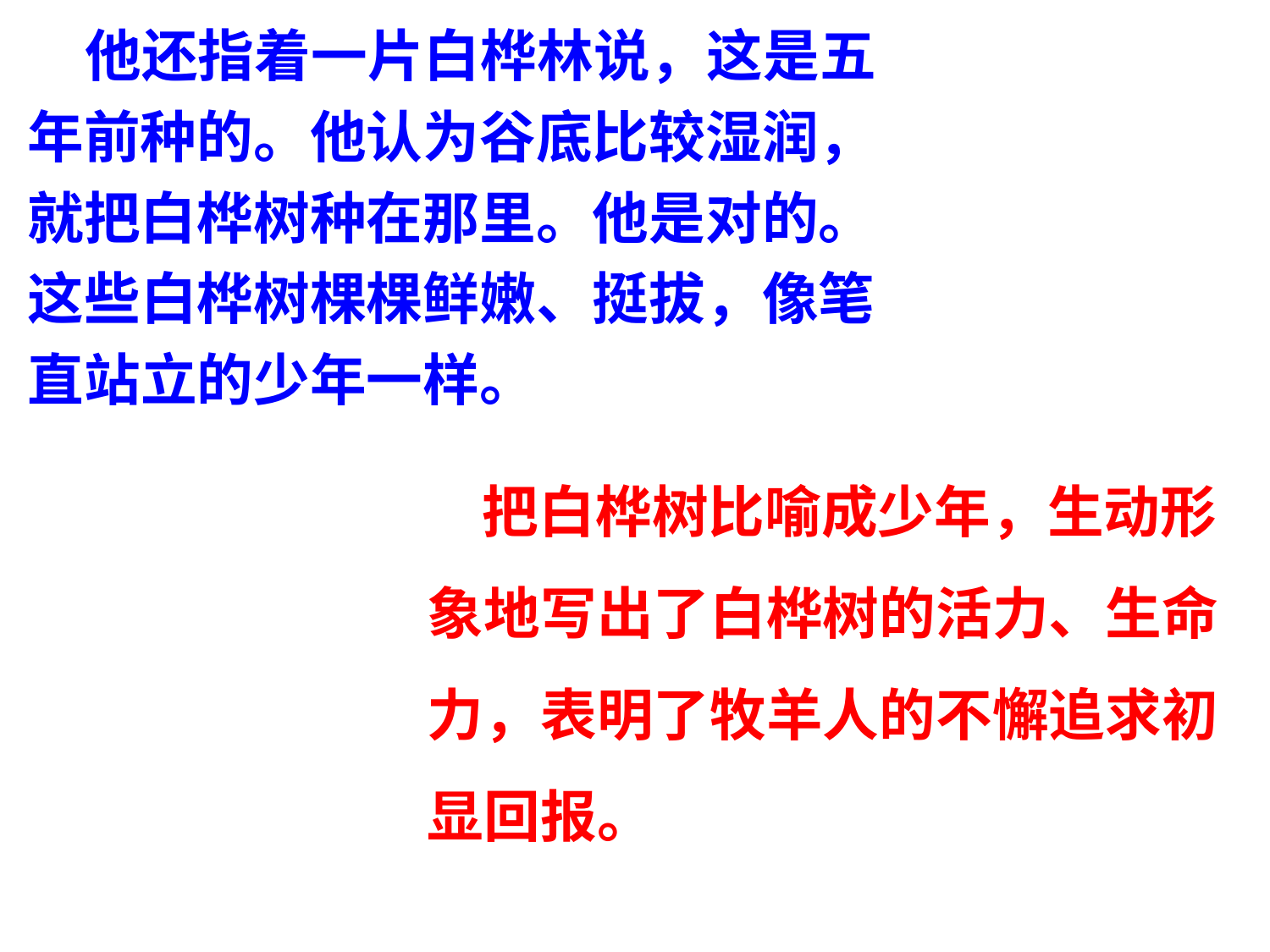

他还指着一片白桦林说，这是五年前种的。他认为谷底比较湿润，就把白桦树种在那里。他是对的。这些白桦树棵棵鲜嫩、挺拔，像笔直站立的少年一样。
    把白桦树比喻成少年，生动形象地写出了白桦树的活力、生命力，表明了牧羊人的不懈追求初显回报。